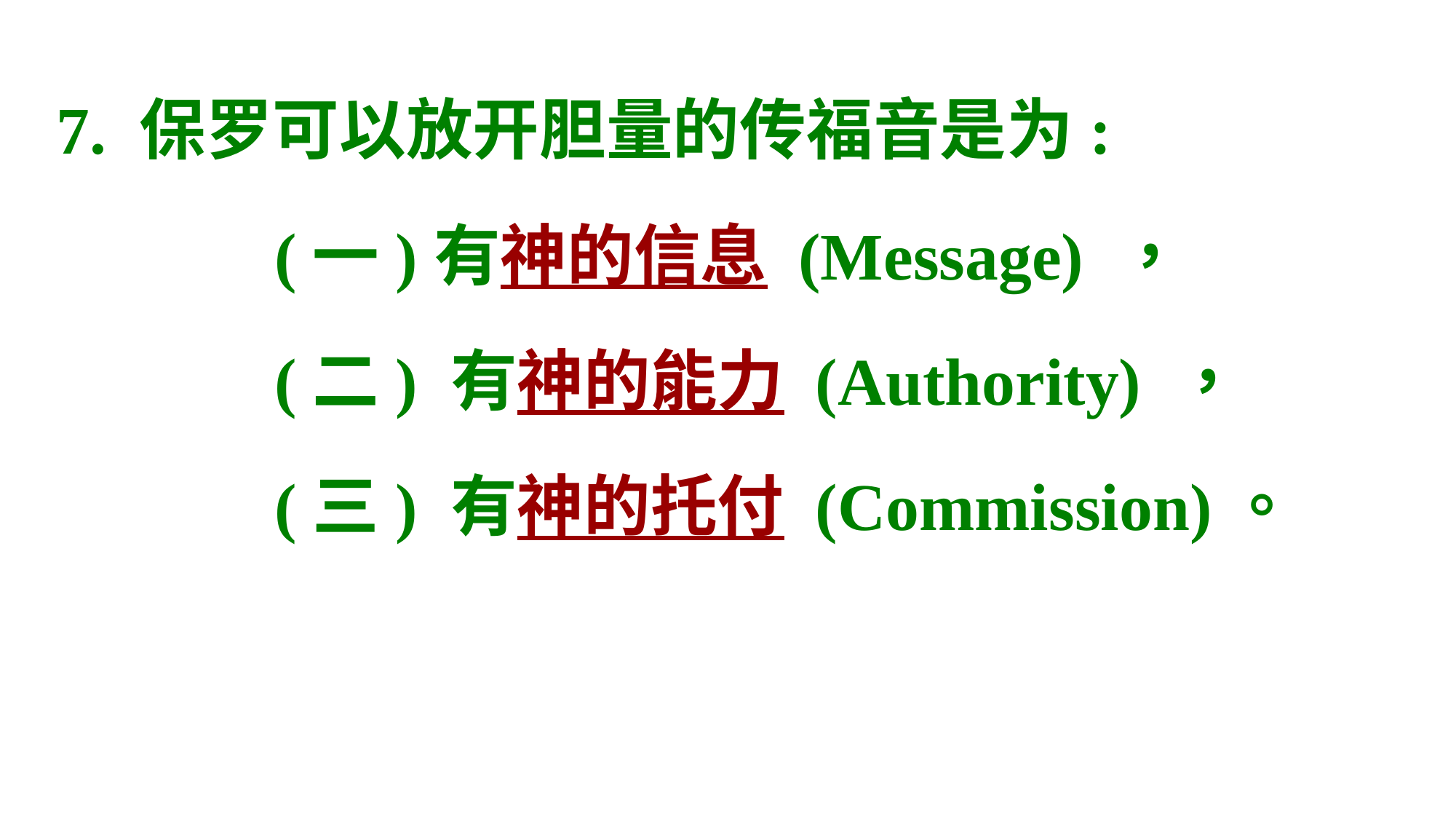

7. 保罗可以放开胆量的传福音是为:
(一)有神的信息 (Message) ，
(二) 有神的能力 (Authority) ，
(三) 有神的托付 (Commission)。